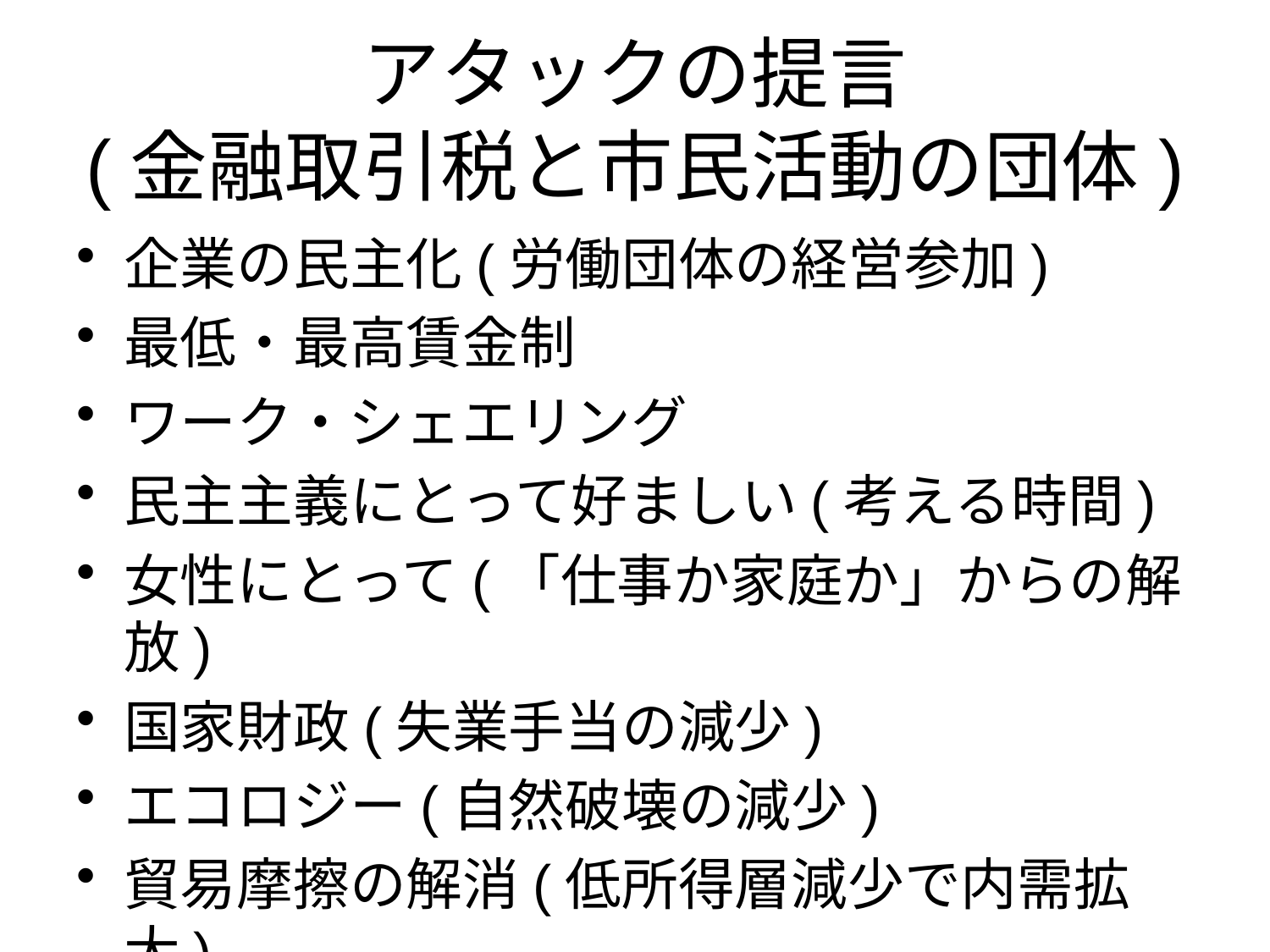

# アタックの提言 (金融取引税と市民活動の団体)
企業の民主化(労働団体の経営参加)
最低・最高賃金制
ワーク・シェエリング
民主主義にとって好ましい(考える時間)
女性にとって(「仕事か家庭か」からの解放)
国家財政(失業手当の減少)
エコロジー(自然破壊の減少)
貿易摩擦の解消(低所得層減少で内需拡大)